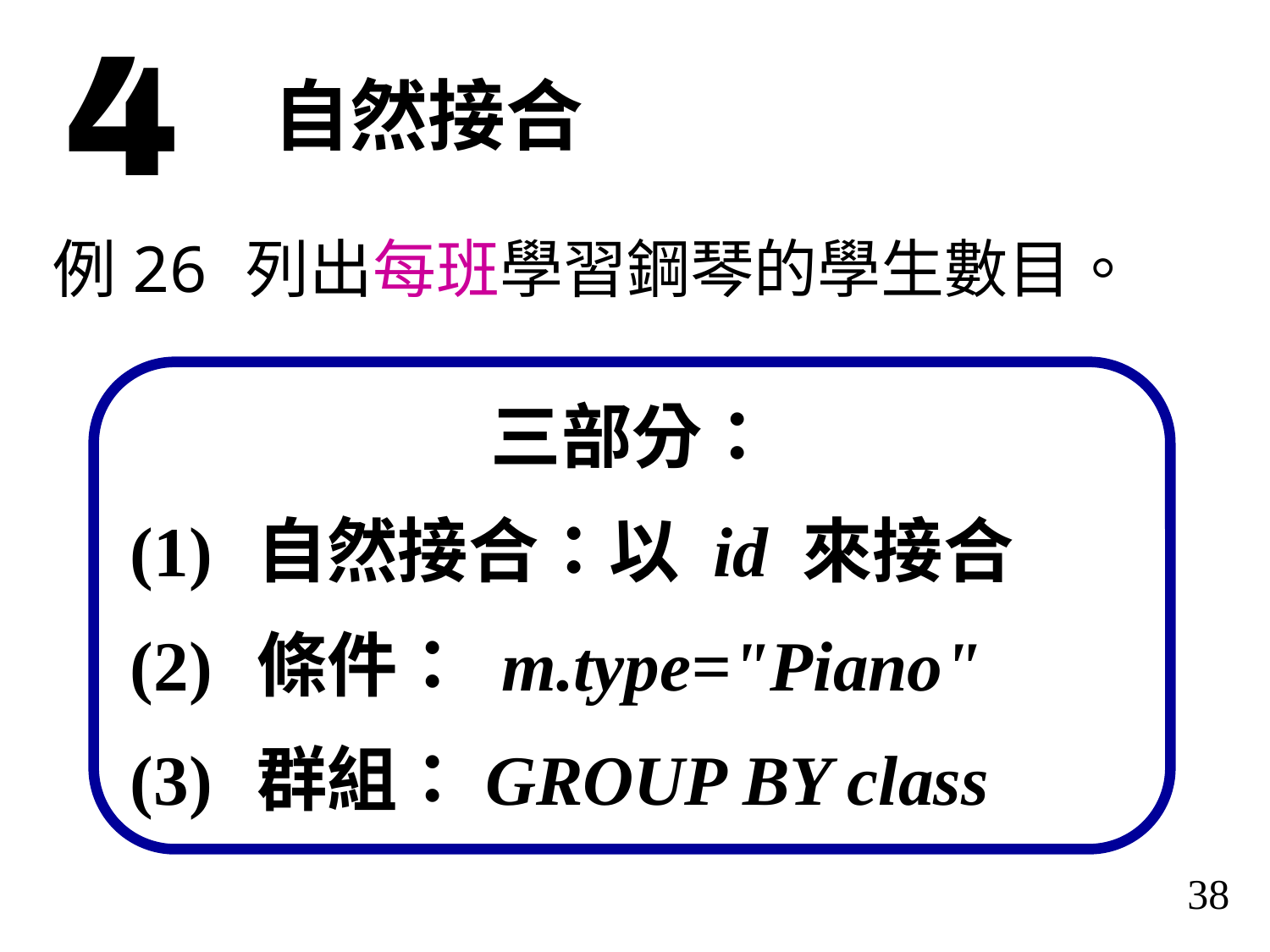

4
自然接合
例26	列出每班學習鋼琴的學生數目。
三部分：

(1)	自然接合：以 id 來接合

(2)	條件： m.type="Piano"

(3)	群組：GROUP BY class
38